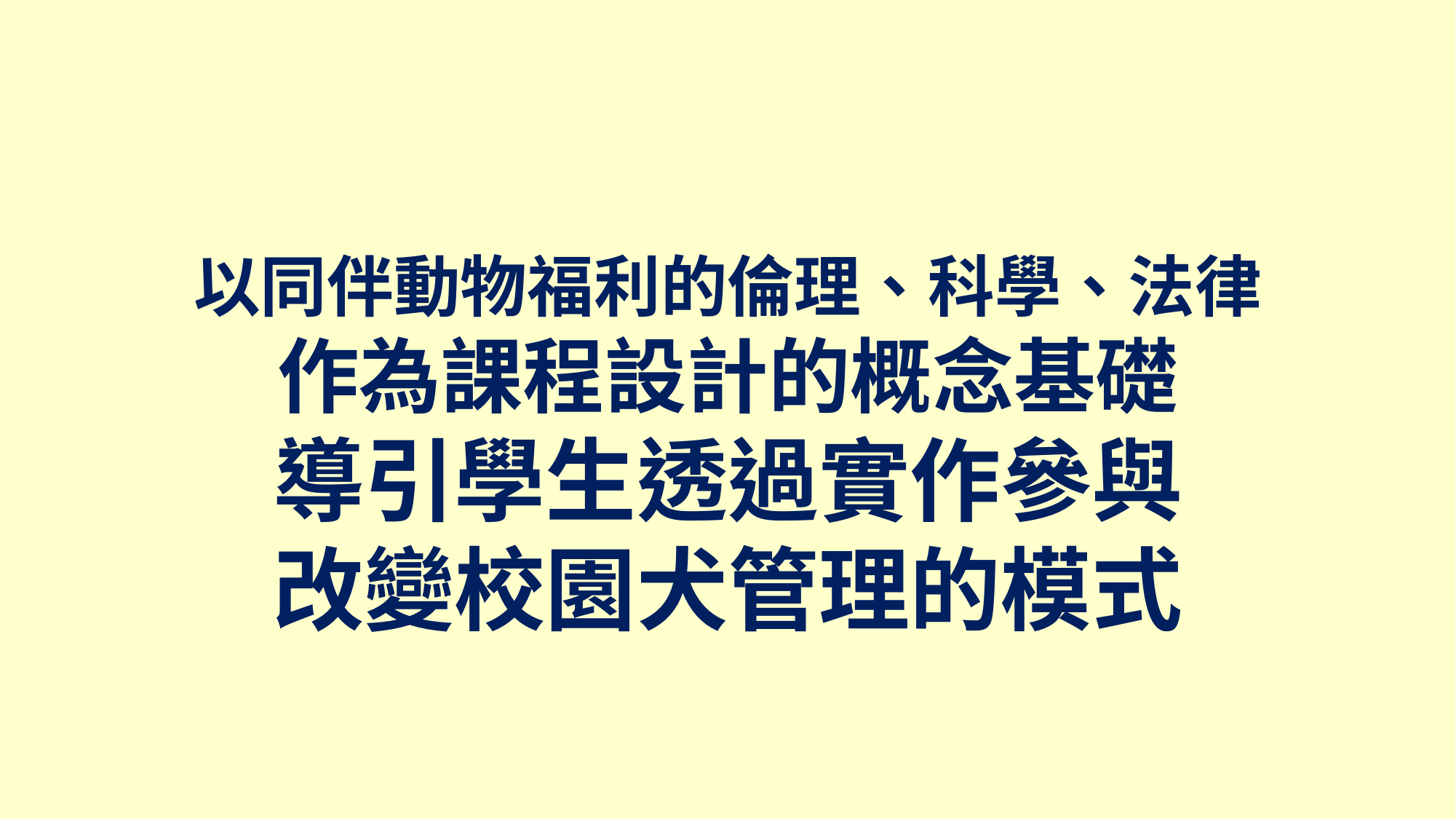

以同伴動物福利的倫理、科學、法律
作為課程設計的概念基礎
導引學生透過實作參與
改變校園犬管理的模式
#